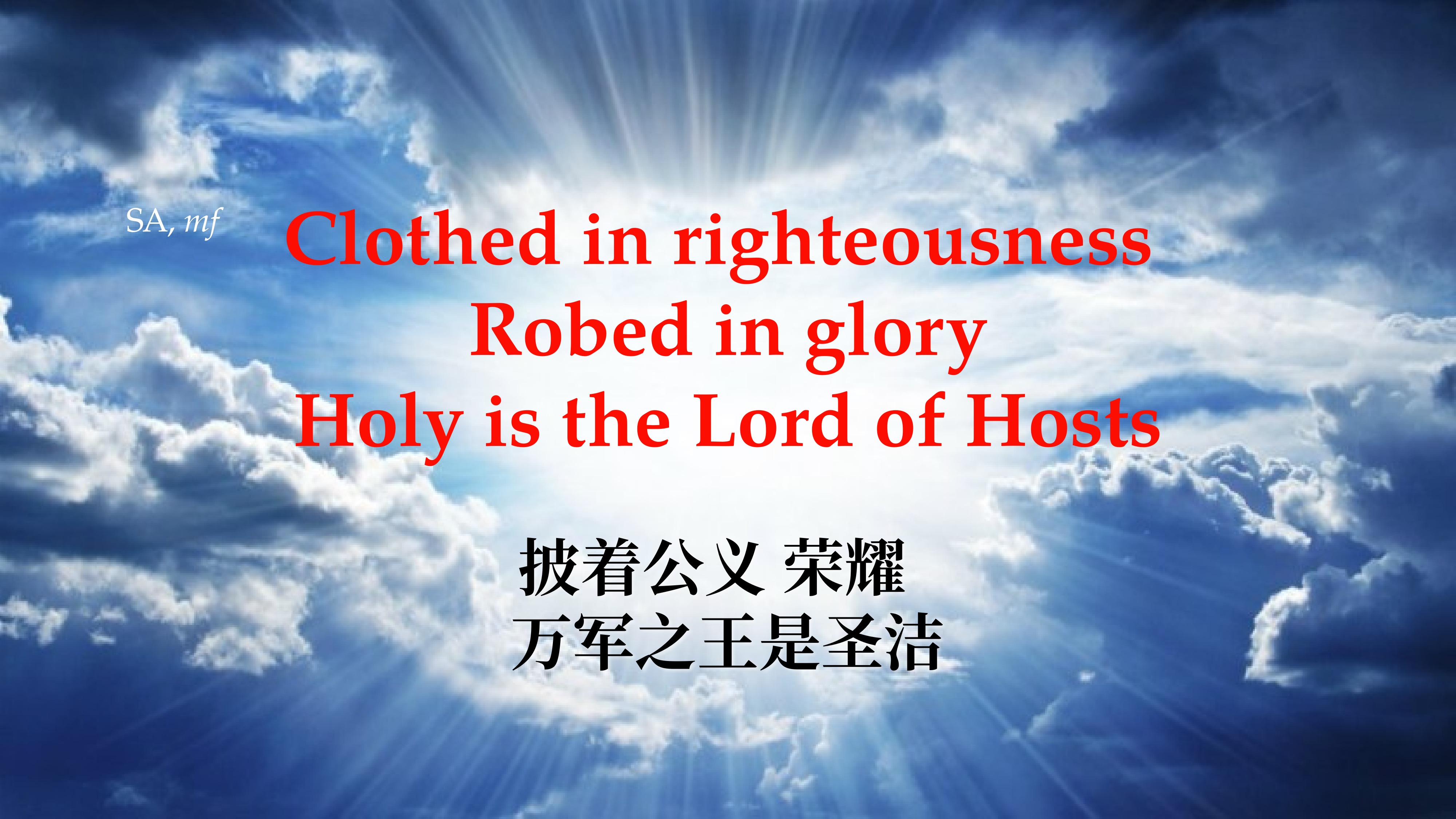

# Clothed in righteousness
Robed in glory
Holy is the Lord of Hosts
SA, mf
披着公义 荣耀
万军之王是圣洁
4